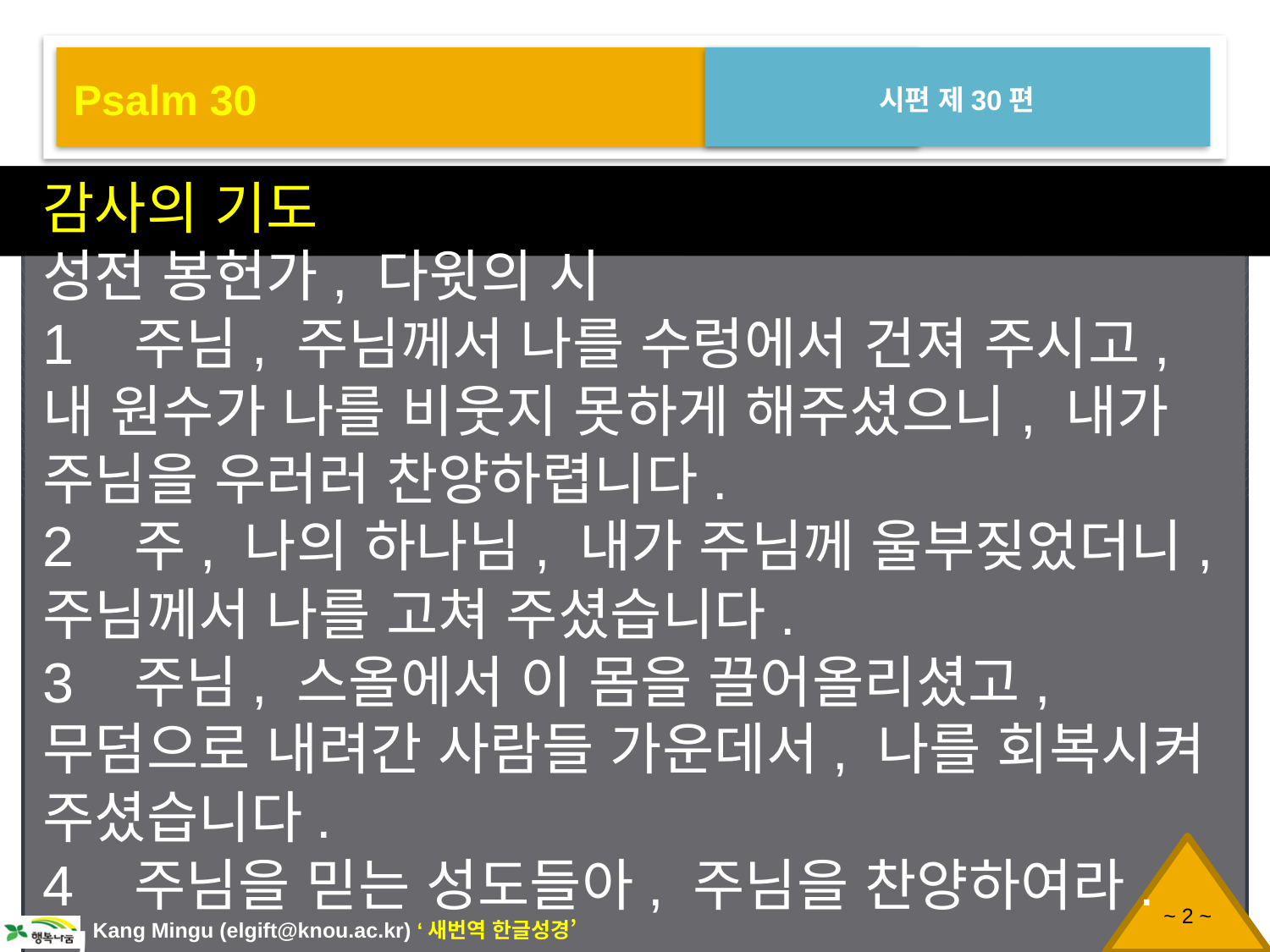

Psalm 30
시편 제30편
감사의 기도
성전 봉헌가, 다윗의 시
1   주님, 주님께서 나를 수렁에서 건져 주시고, 내 원수가 나를 비웃지 못하게 해주셨으니, 내가 주님을 우러러 찬양하렵니다.
2   주, 나의 하나님, 내가 주님께 울부짖었더니, 주님께서 나를 고쳐 주셨습니다.
3   주님, 스올에서 이 몸을 끌어올리셨고, 무덤으로 내려간 사람들 가운데서, 나를 회복시켜 주셨습니다.
4   주님을 믿는 성도들아, 주님을 찬양하여라. 그